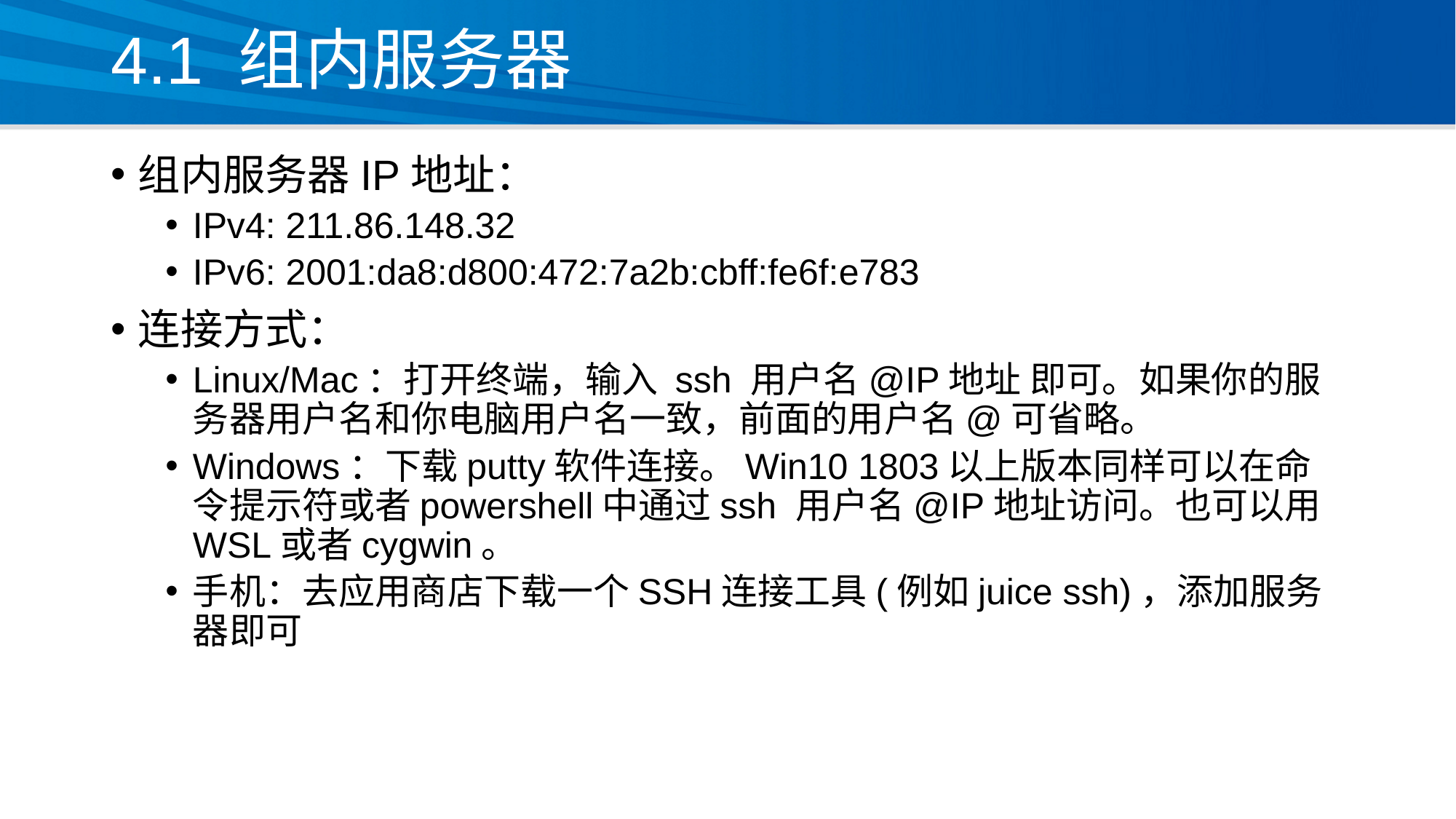

# 4.1 组内服务器
组内服务器IP地址：
IPv4: 211.86.148.32
IPv6: 2001:da8:d800:472:7a2b:cbff:fe6f:e783
连接方式：
Linux/Mac：打开终端，输入 ssh 用户名@IP地址 即可。如果你的服务器用户名和你电脑用户名一致，前面的用户名@可省略。
Windows：下载putty软件连接。Win10 1803以上版本同样可以在命令提示符或者powershell中通过ssh 用户名@IP地址访问。也可以用WSL或者cygwin。
手机：去应用商店下载一个SSH连接工具(例如juice ssh)，添加服务器即可